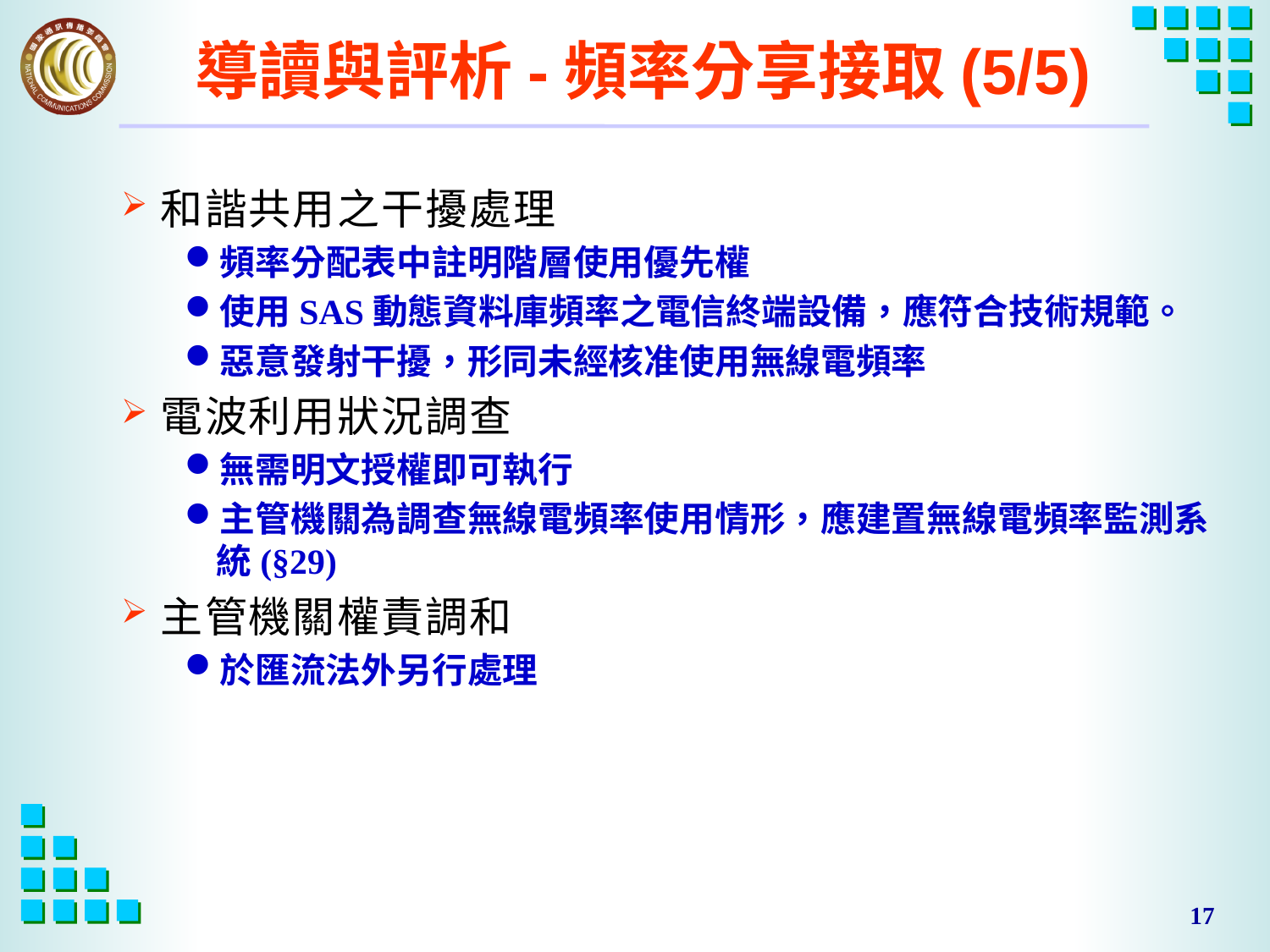

# 導讀與評析-頻率分享接取(5/5)
和諧共用之干擾處理
頻率分配表中註明階層使用優先權
使用SAS動態資料庫頻率之電信終端設備，應符合技術規範。
惡意發射干擾，形同未經核准使用無線電頻率
電波利用狀況調查
無需明文授權即可執行
主管機關為調查無線電頻率使用情形，應建置無線電頻率監測系統(§29)
主管機關權責調和
於匯流法外另行處理